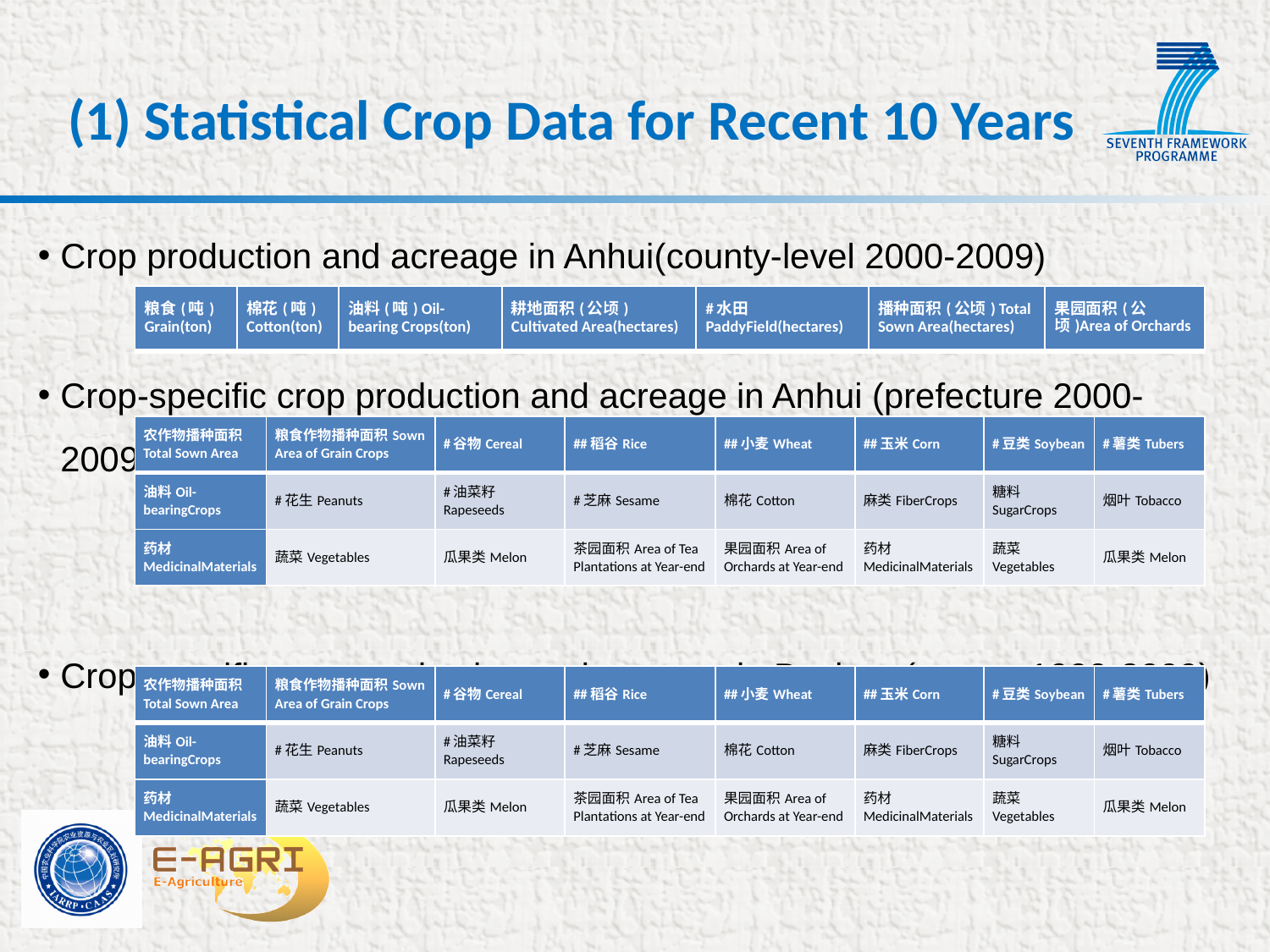

(1) Statistical Crop Data for Recent 10 Years
Crop production and acreage in Anhui(county-level 2000-2009)

Crop-specific crop production and acreage in Anhui (prefecture 2000-2009)

Crop-specific crop production and acreage in Bozhou (county 1999-2009)

| 粮食(吨) Grain(ton) | 棉花(吨) Cotton(ton) | 油料(吨) Oil-bearing Crops(ton) | 耕地面积(公顷) Cultivated Area(hectares) | #水田PaddyField(hectares) | 播种面积(公顷) Total Sown Area(hectares) | 果园面积(公顷)Area of Orchards |
| --- | --- | --- | --- | --- | --- | --- |
| 农作物播种面积Total Sown Area | 粮食作物播种面积Sown Area of Grain Crops | #谷物Cereal | ##稻谷Rice | ##小麦Wheat | ##玉米Corn | #豆类Soybean | #薯类Tubers |
| --- | --- | --- | --- | --- | --- | --- | --- |
| 油料Oil-bearingCrops | #花生Peanuts | #油菜籽Rapeseeds | #芝麻Sesame | 棉花Cotton | 麻类FiberCrops | 糖料SugarCrops | 烟叶Tobacco |
| 药材MedicinalMaterials | 蔬菜Vegetables | 瓜果类Melon | 茶园面积Area of Tea Plantations at Year-end | 果园面积Area of Orchards at Year-end | 药材MedicinalMaterials | 蔬菜Vegetables | 瓜果类Melon |
| 农作物播种面积Total Sown Area | 粮食作物播种面积Sown Area of Grain Crops | #谷物Cereal | ##稻谷Rice | ##小麦Wheat | ##玉米Corn | #豆类Soybean | #薯类Tubers |
| --- | --- | --- | --- | --- | --- | --- | --- |
| 油料Oil-bearingCrops | #花生Peanuts | #油菜籽Rapeseeds | #芝麻Sesame | 棉花Cotton | 麻类FiberCrops | 糖料SugarCrops | 烟叶Tobacco |
| 药材MedicinalMaterials | 蔬菜Vegetables | 瓜果类Melon | 茶园面积Area of Tea Plantations at Year-end | 果园面积Area of Orchards at Year-end | 药材MedicinalMaterials | 蔬菜Vegetables | 瓜果类Melon |